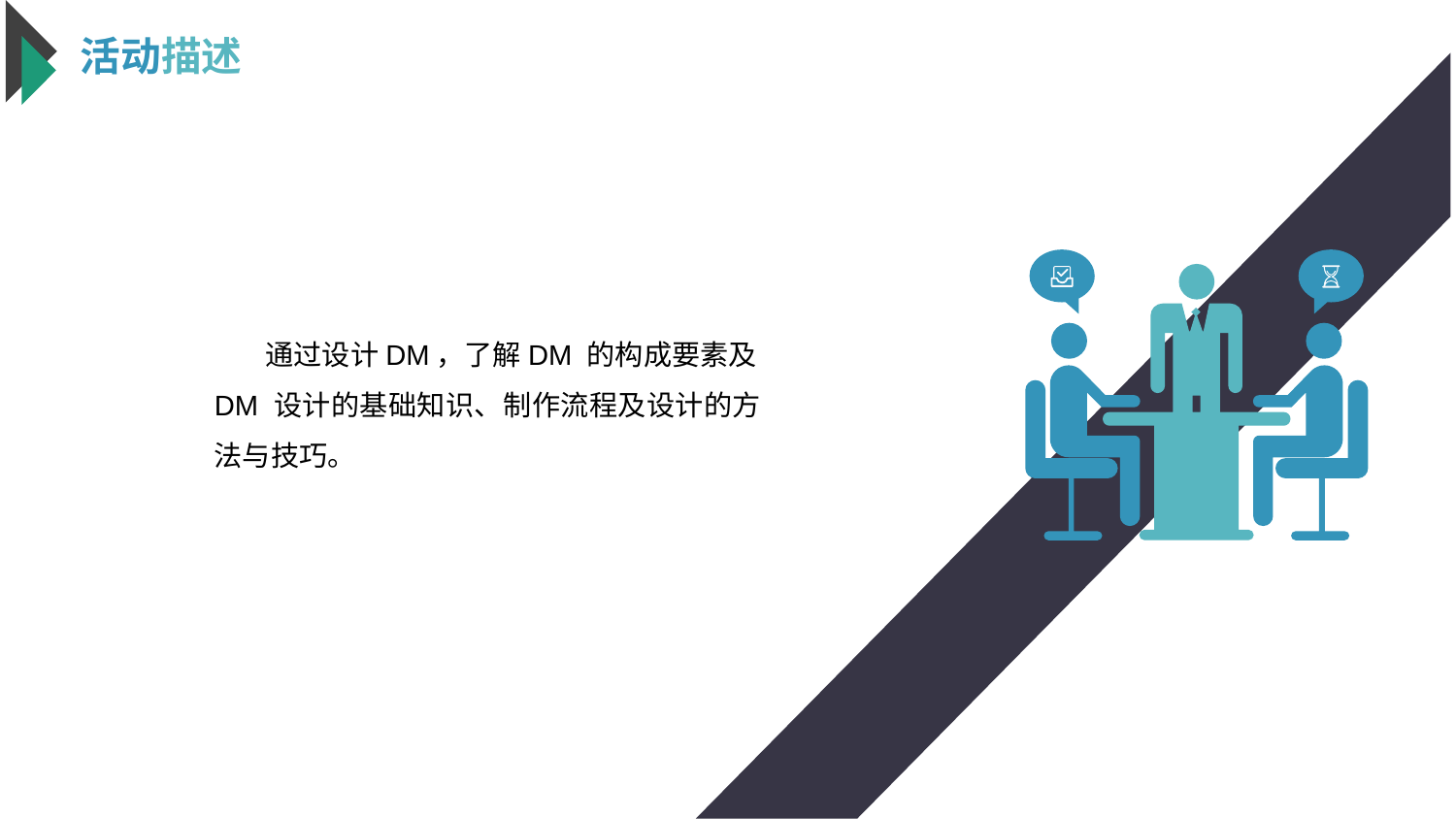

活动描述

       通过设计DM，了解DM 的构成要素及DM 设计的基础知识、制作流程及设计的方法与技巧。